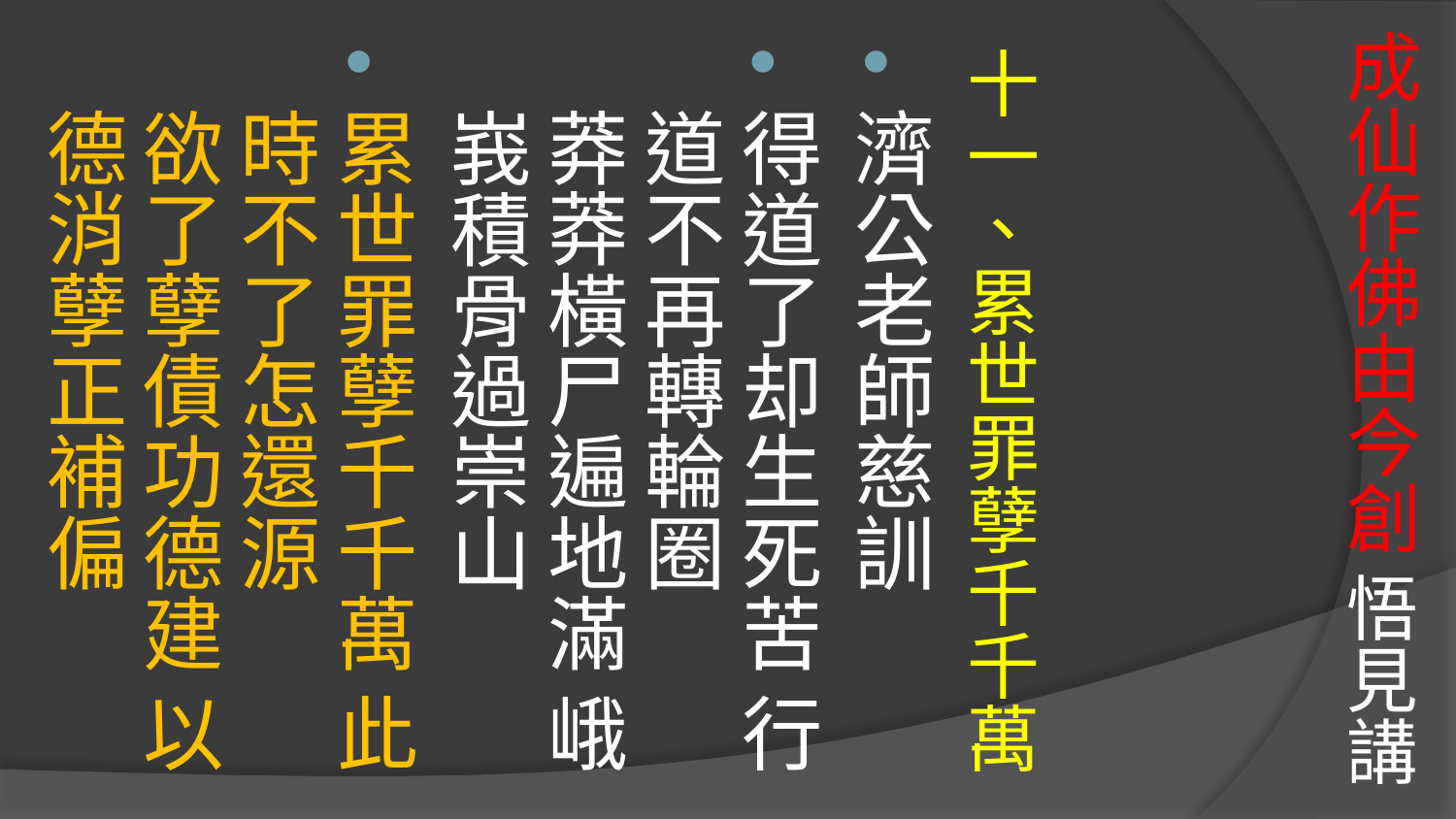

# 成仙作佛由今創 悟見講
十一、累世罪孽千千萬
濟公老師慈訓
得道了却生死苦 行道不再轉輪圈
莽莽橫尸遍地滿 峨峩積骨過崇山
累世罪孽千千萬 此時不了怎還源
欲了孽債功德建 以德消孽正補偏